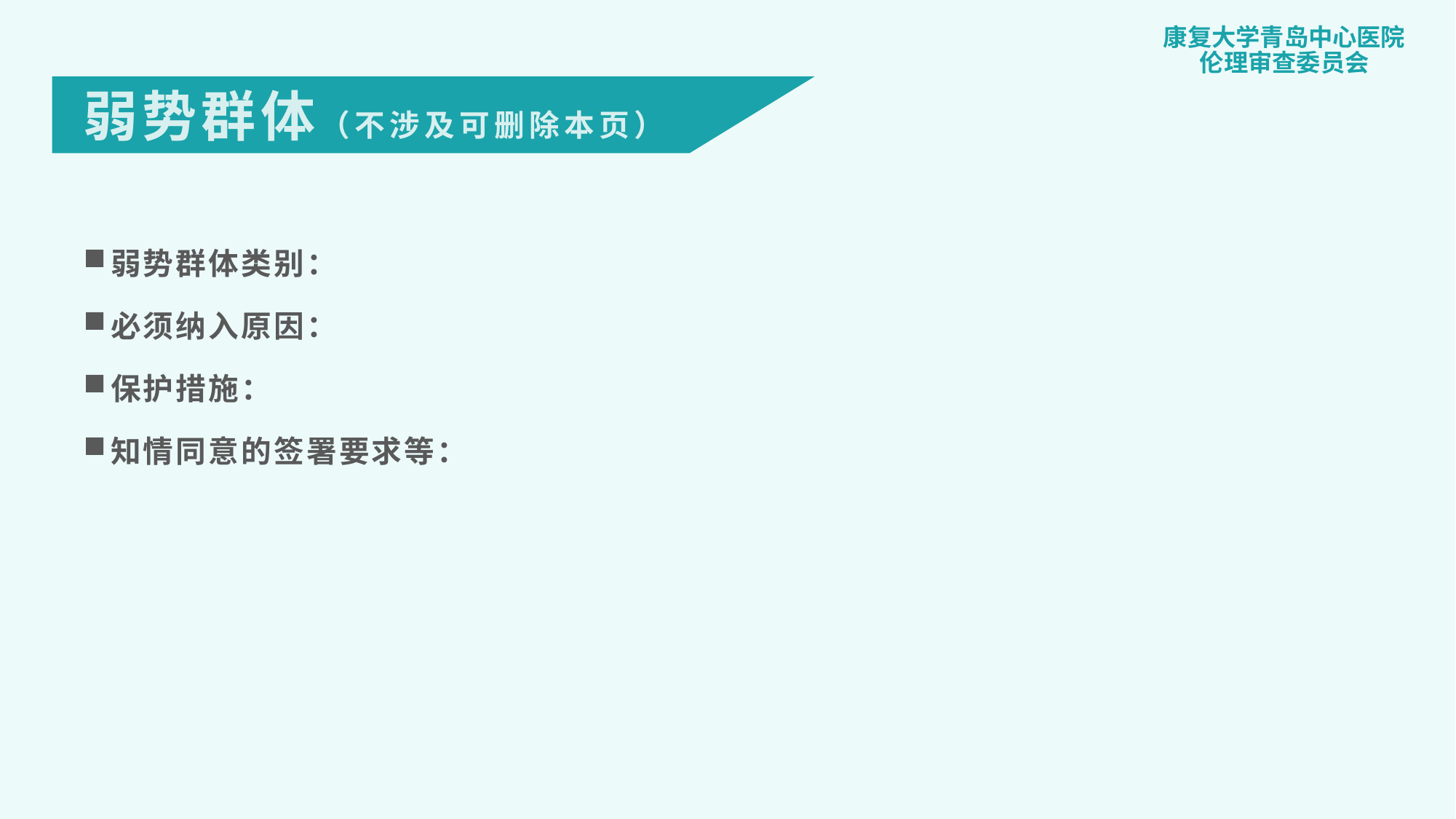

# 弱势群体（不涉及可删除本页）
弱势群体类别：
必须纳入原因：
保护措施：
知情同意的签署要求等：